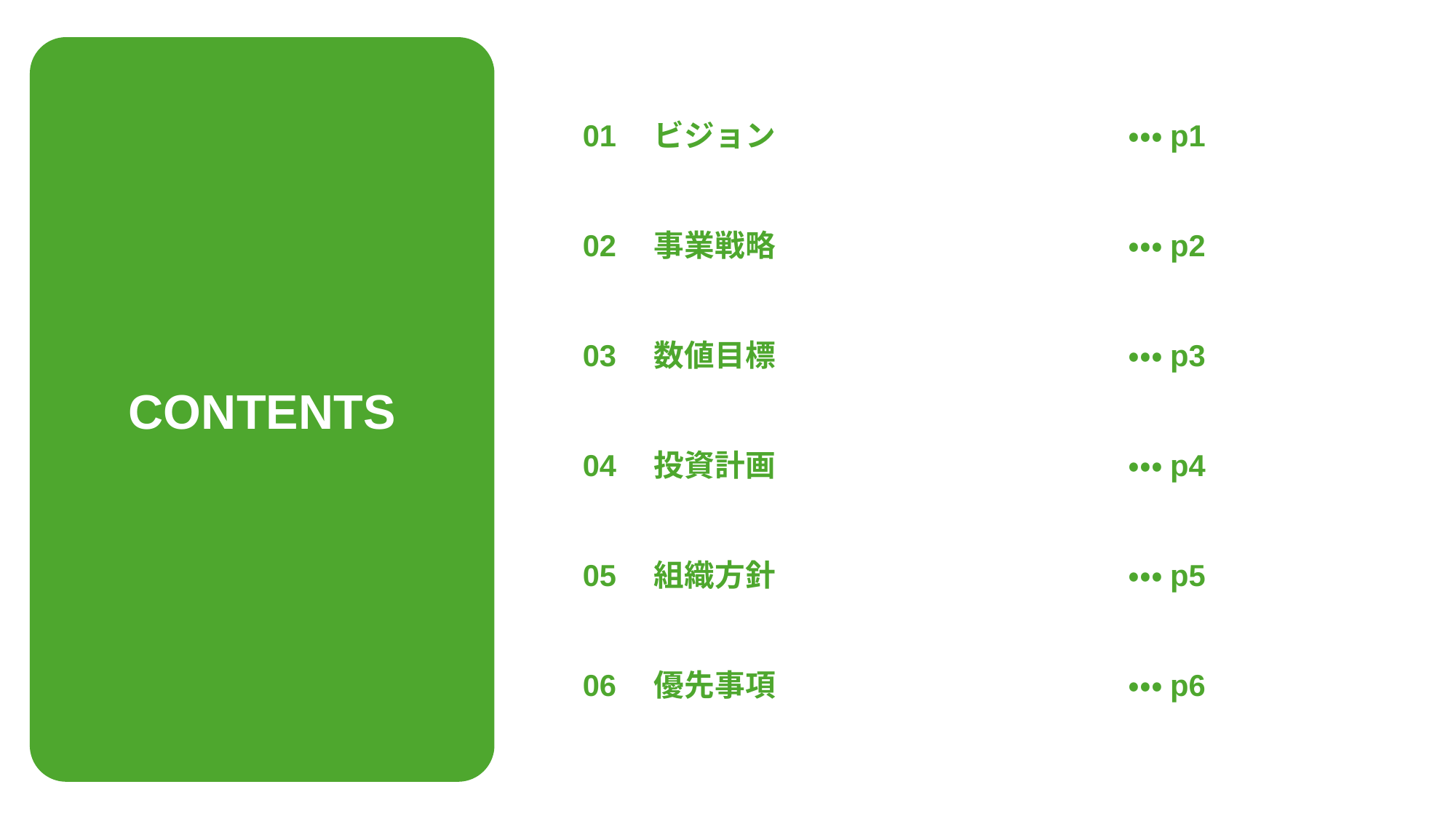

CONTENTS
01　ビジョン				・・・p1
02　事業戦略				・・・p2
03　数値目標				・・・p3
04　投資計画				・・・p4
05　組織方針				・・・p5
06　優先事項				・・・p6